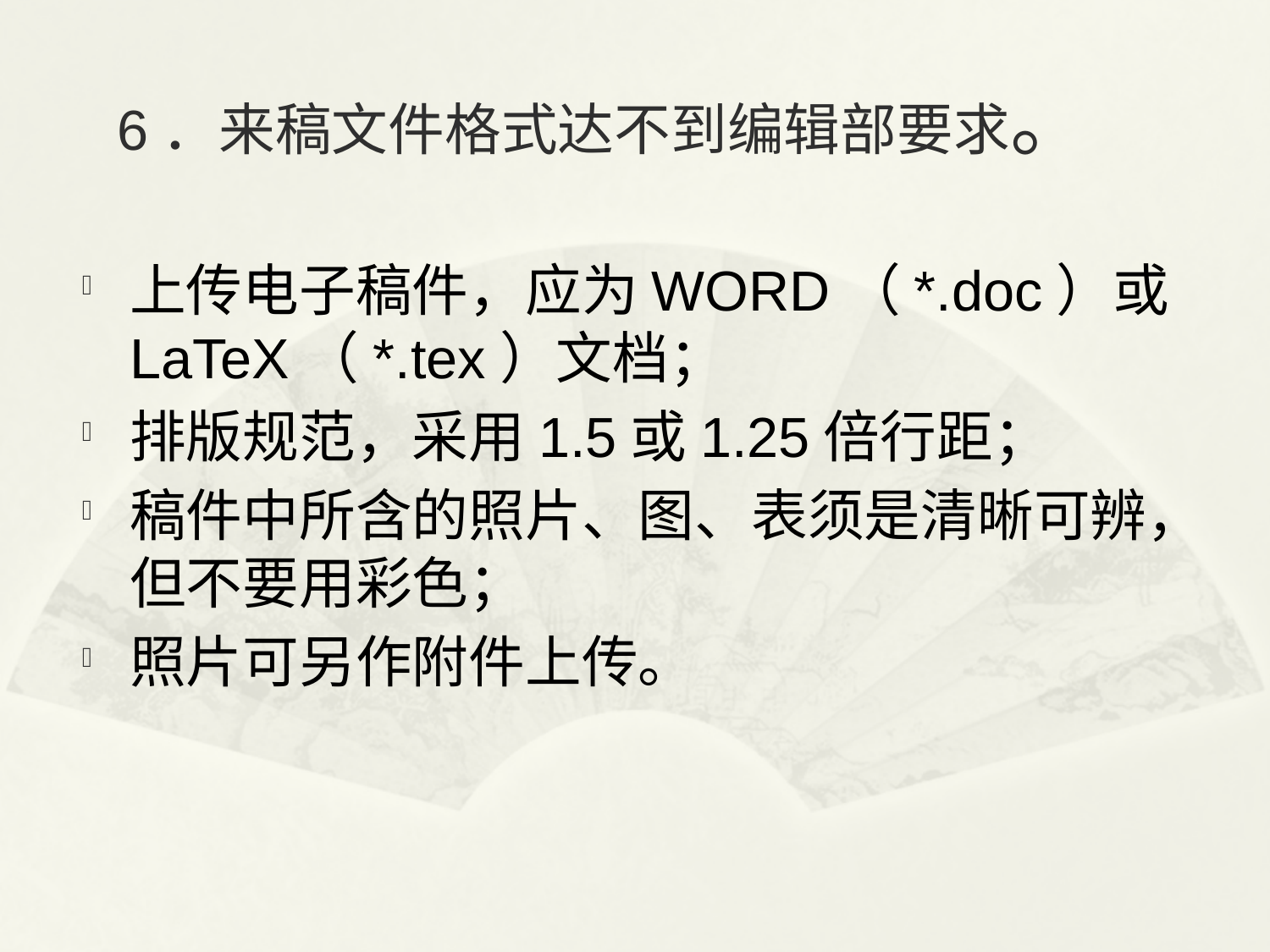

# 6．来稿文件格式达不到编辑部要求。
上传电子稿件，应为WORD（*.doc）或LaTeX（*.tex）文档；
排版规范，采用1.5或1.25倍行距；
稿件中所含的照片、图、表须是清晰可辨，但不要用彩色；
照片可另作附件上传。